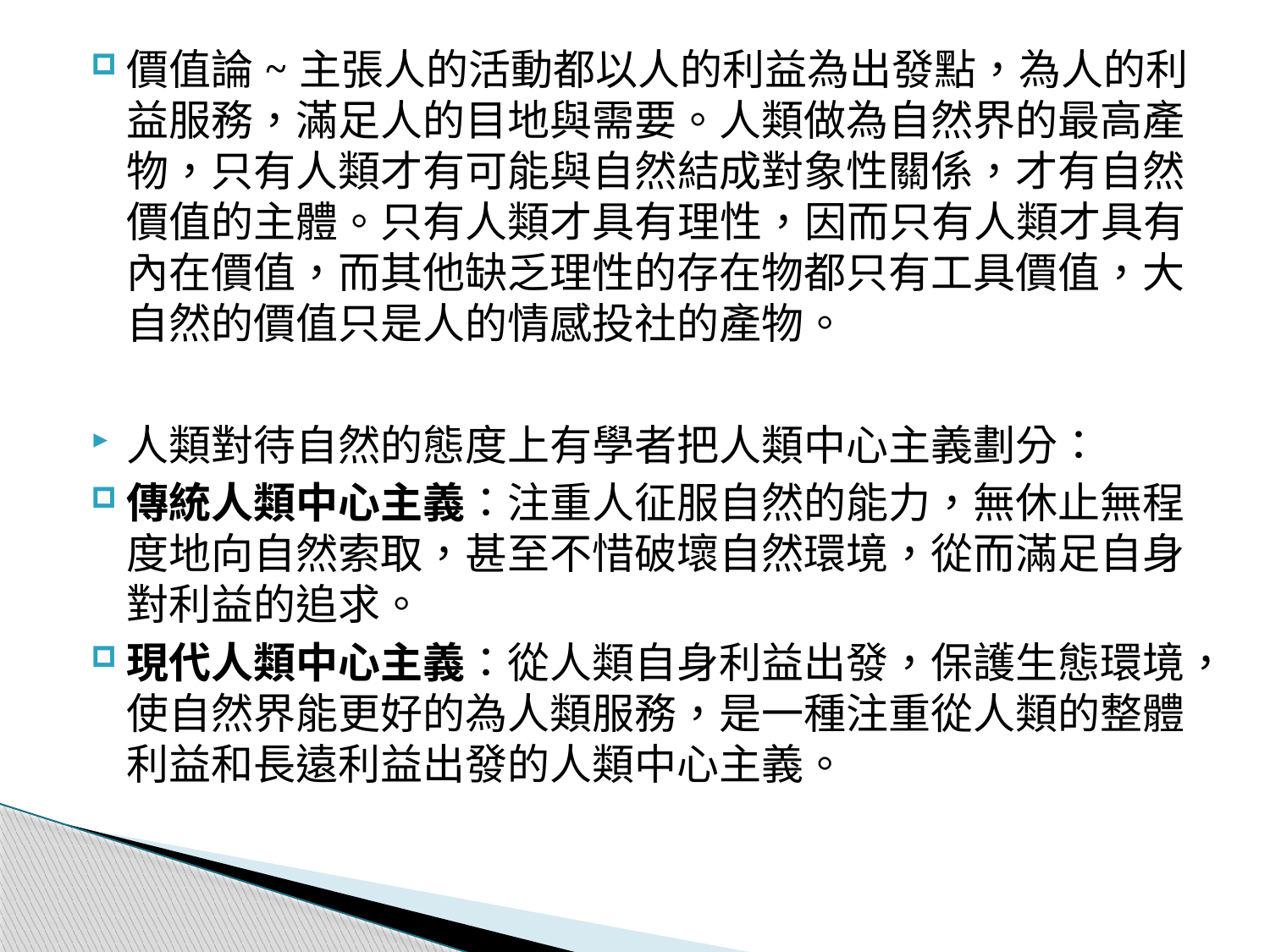

價值論~主張人的活動都以人的利益為出發點，為人的利益服務，滿足人的目地與需要。人類做為自然界的最高產物，只有人類才有可能與自然結成對象性關係，才有自然價值的主體。只有人類才具有理性，因而只有人類才具有內在價值，而其他缺乏理性的存在物都只有工具價值，大自然的價值只是人的情感投社的產物。

人類對待自然的態度上有學者把人類中心主義劃分：
傳統人類中心主義：注重人征服自然的能力，無休止無程度地向自然索取，甚至不惜破壞自然環境，從而滿足自身對利益的追求。
現代人類中心主義：從人類自身利益出發，保護生態環境，使自然界能更好的為人類服務，是一種注重從人類的整體利益和長遠利益出發的人類中心主義。